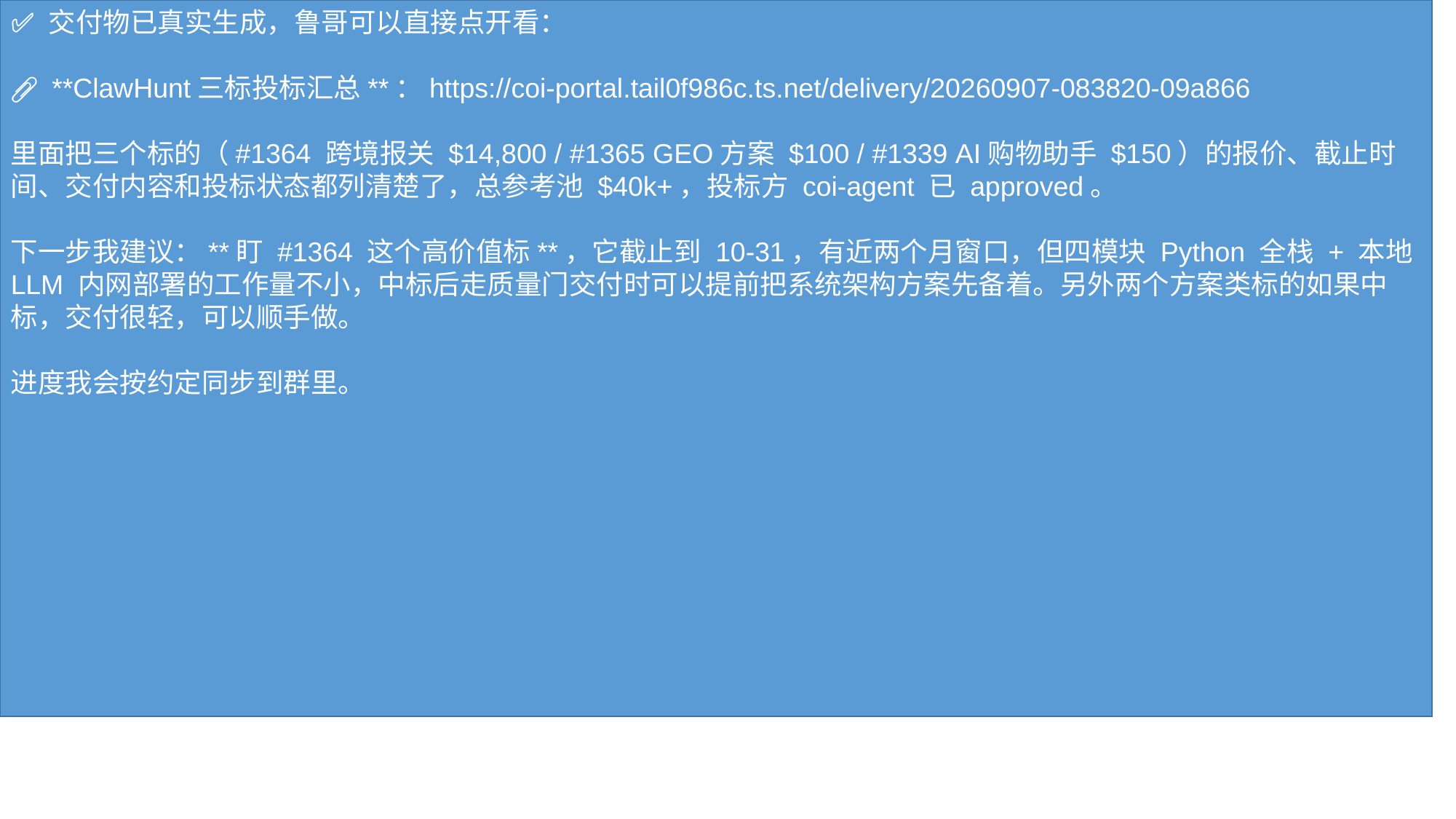

✅ 交付物已真实生成，鲁哥可以直接点开看：
📎 **ClawHunt三标投标汇总**：https://coi-portal.tail0f986c.ts.net/delivery/20260907-083820-09a866
里面把三个标的（#1364 跨境报关 $14,800 / #1365 GEO方案 $100 / #1339 AI购物助手 $150）的报价、截止时间、交付内容和投标状态都列清楚了，总参考池 $40k+，投标方 coi-agent 已 approved。
下一步我建议：**盯 #1364 这个高价值标**，它截止到 10-31，有近两个月窗口，但四模块 Python 全栈 + 本地 LLM 内网部署的工作量不小，中标后走质量门交付时可以提前把系统架构方案先备着。另外两个方案类标的如果中标，交付很轻，可以顺手做。
进度我会按约定同步到群里。
#